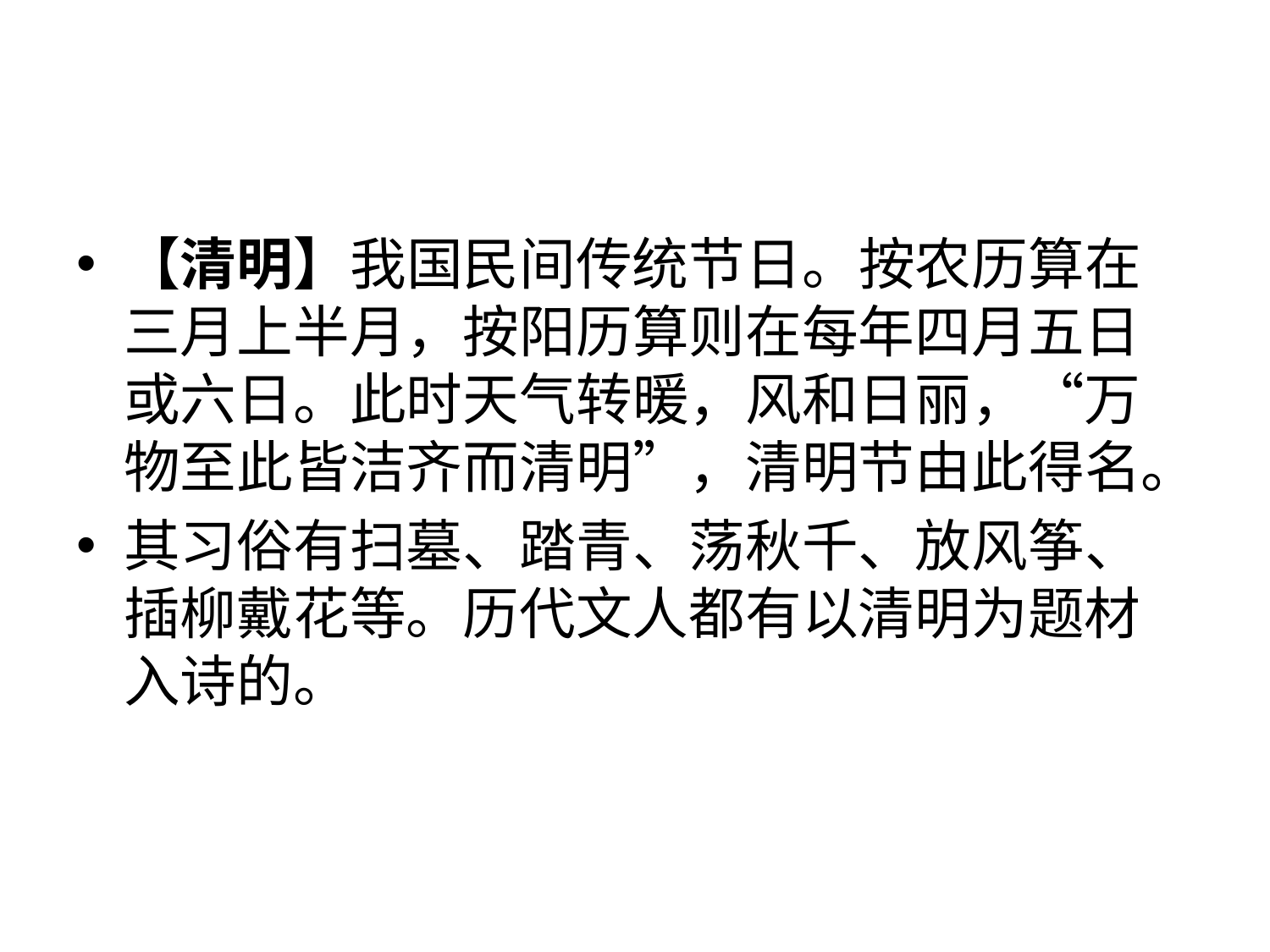

#
【清明】我国民间传统节日。按农历算在三月上半月，按阳历算则在每年四月五日或六日。此时天气转暖，风和日丽，“万物至此皆洁齐而清明”，清明节由此得名。
其习俗有扫墓、踏青、荡秋千、放风筝、插柳戴花等。历代文人都有以清明为题材入诗的。